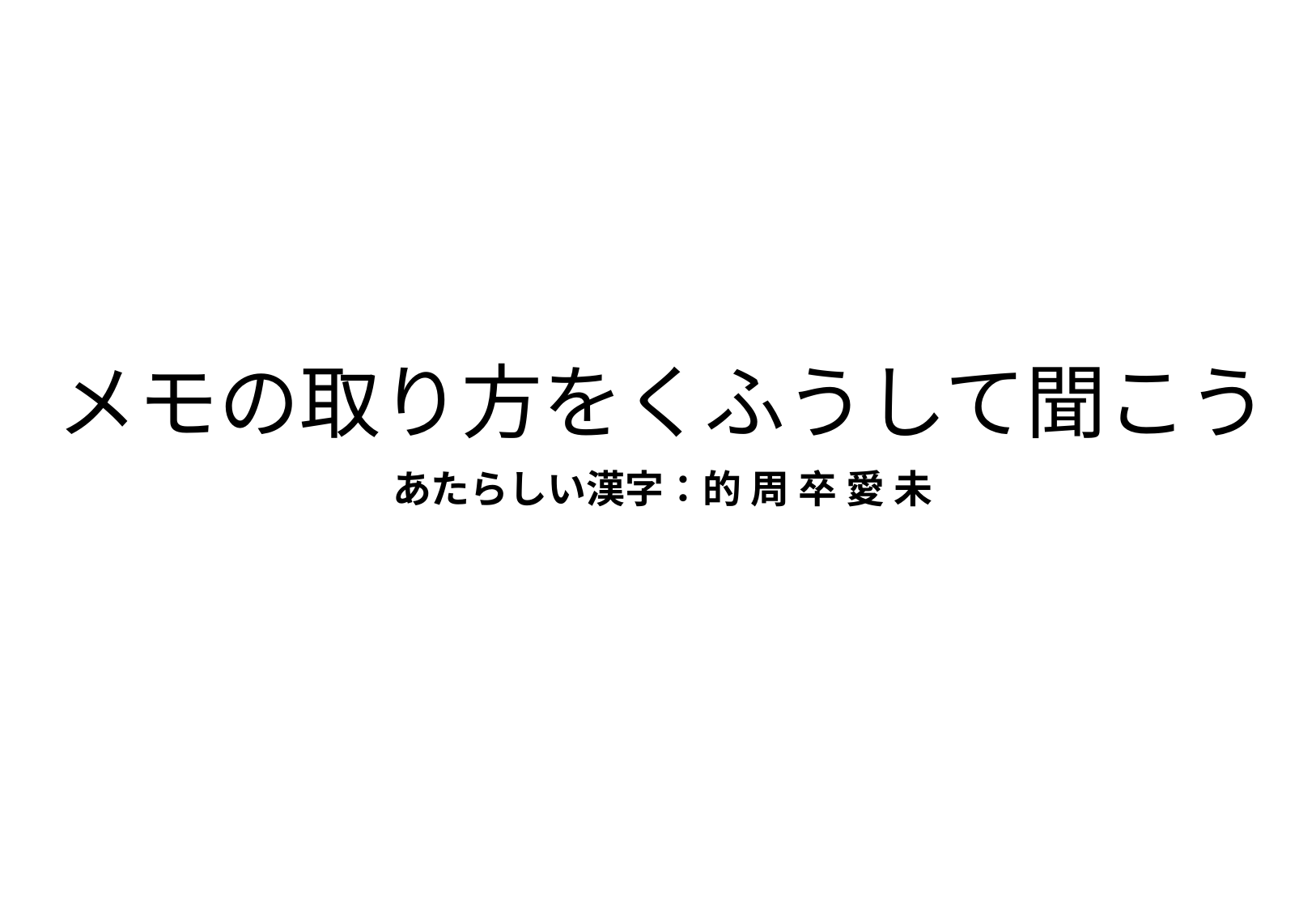

# メモの取り方をくふうして聞こう
あたらしい漢字：的 周 卒 愛 未